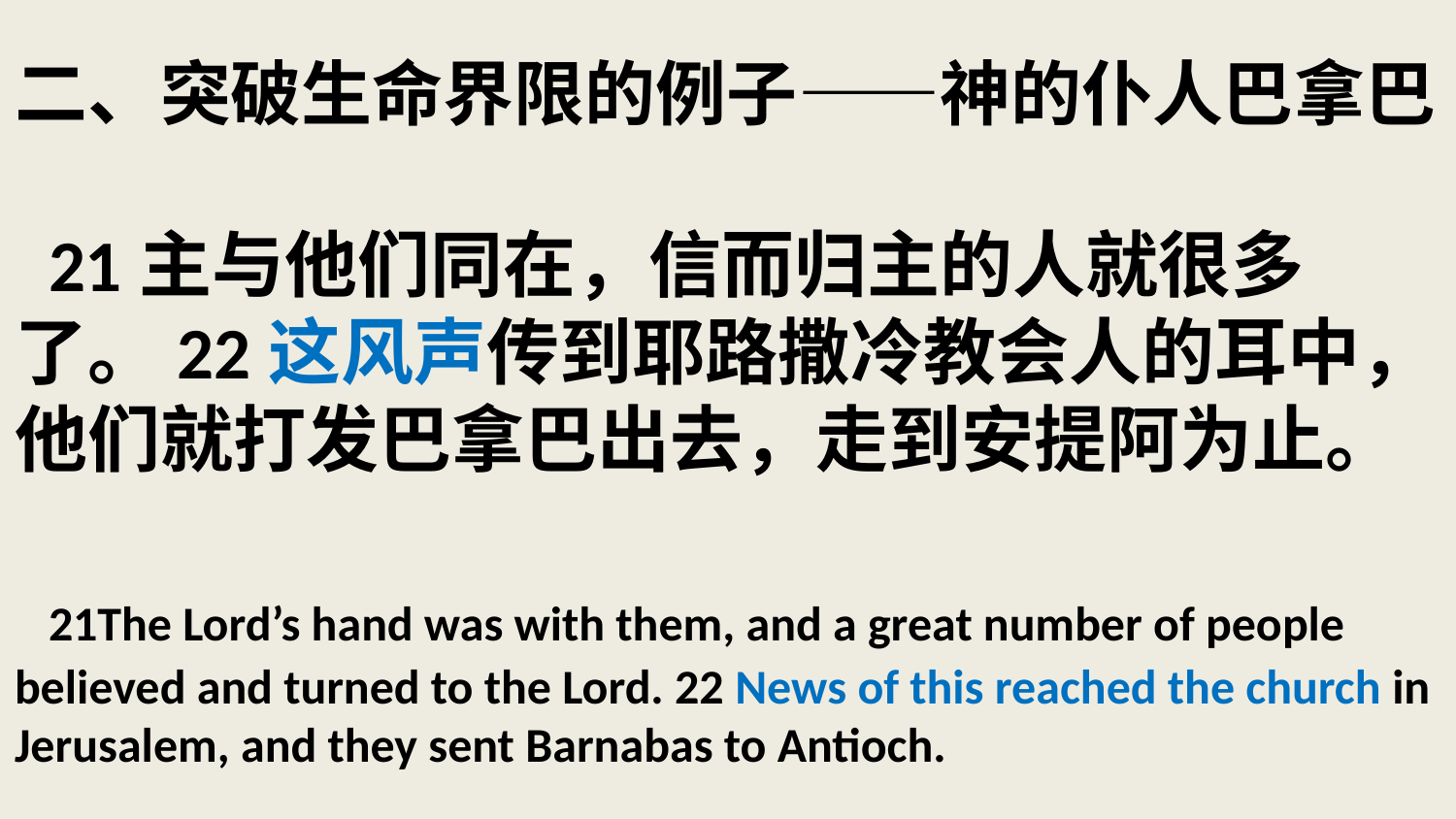

# 二、突破生命界限的例子——神的仆人巴拿巴 21主与他们同在，信而归主的人就很多了。22这风声传到耶路撒冷教会人的耳中，他们就打发巴拿巴出去，走到安提阿为止。 21The Lord’s hand was with them, and a great number of people believed and turned to the Lord. 22 News of this reached the church in Jerusalem, and they sent Barnabas to Antioch.